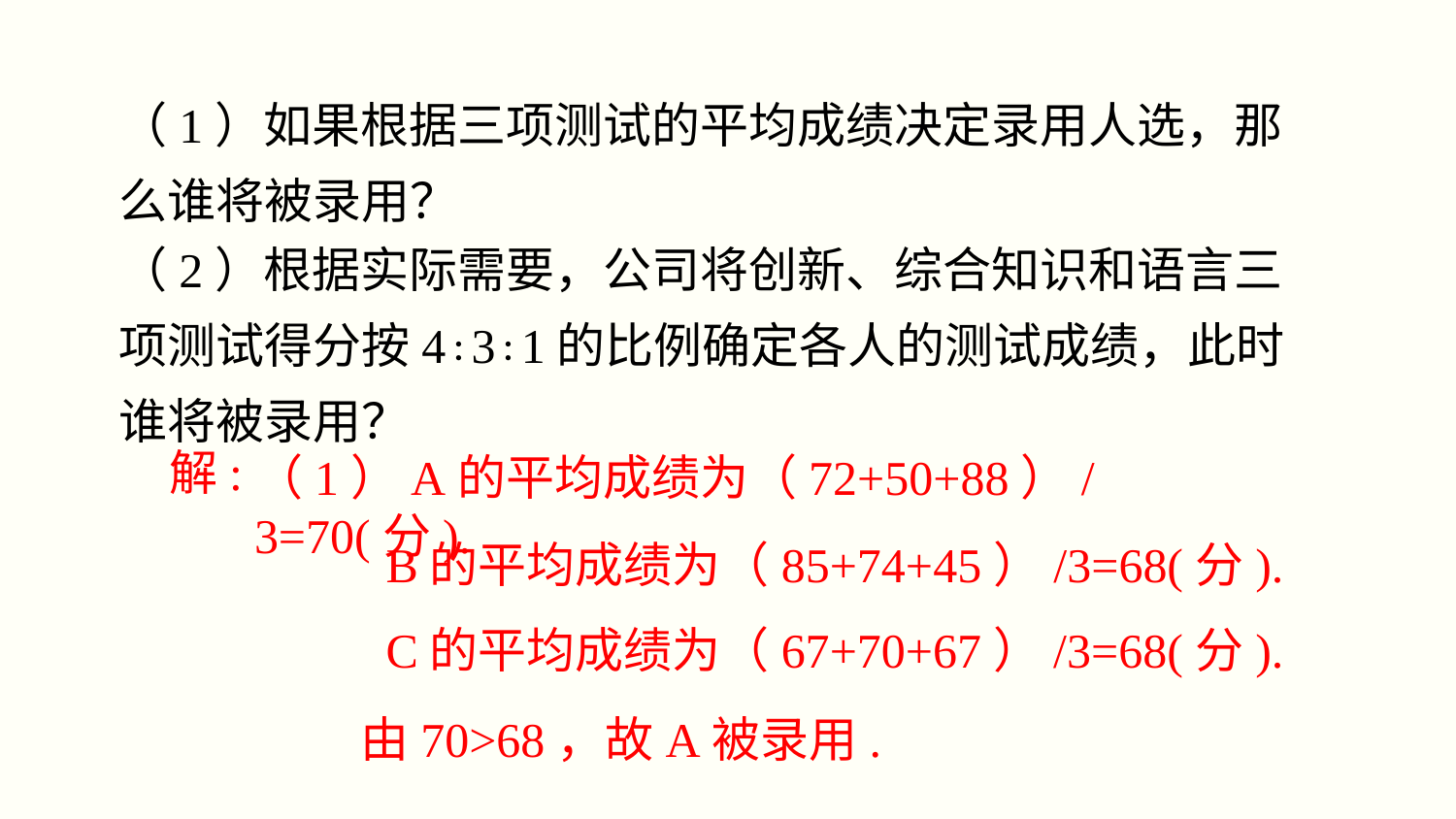

（1）如果根据三项测试的平均成绩决定录用人选，那么谁将被录用？
（2）根据实际需要，公司将创新、综合知识和语言三项测试得分按4∶3∶1的比例确定各人的测试成绩，此时谁将被录用？
解:
（1）A的平均成绩为（72+50+88）/3=70(分).
B的平均成绩为（85+74+45）/3=68(分).
C的平均成绩为（67+70+67）/3=68(分).
由70>68，故A被录用.